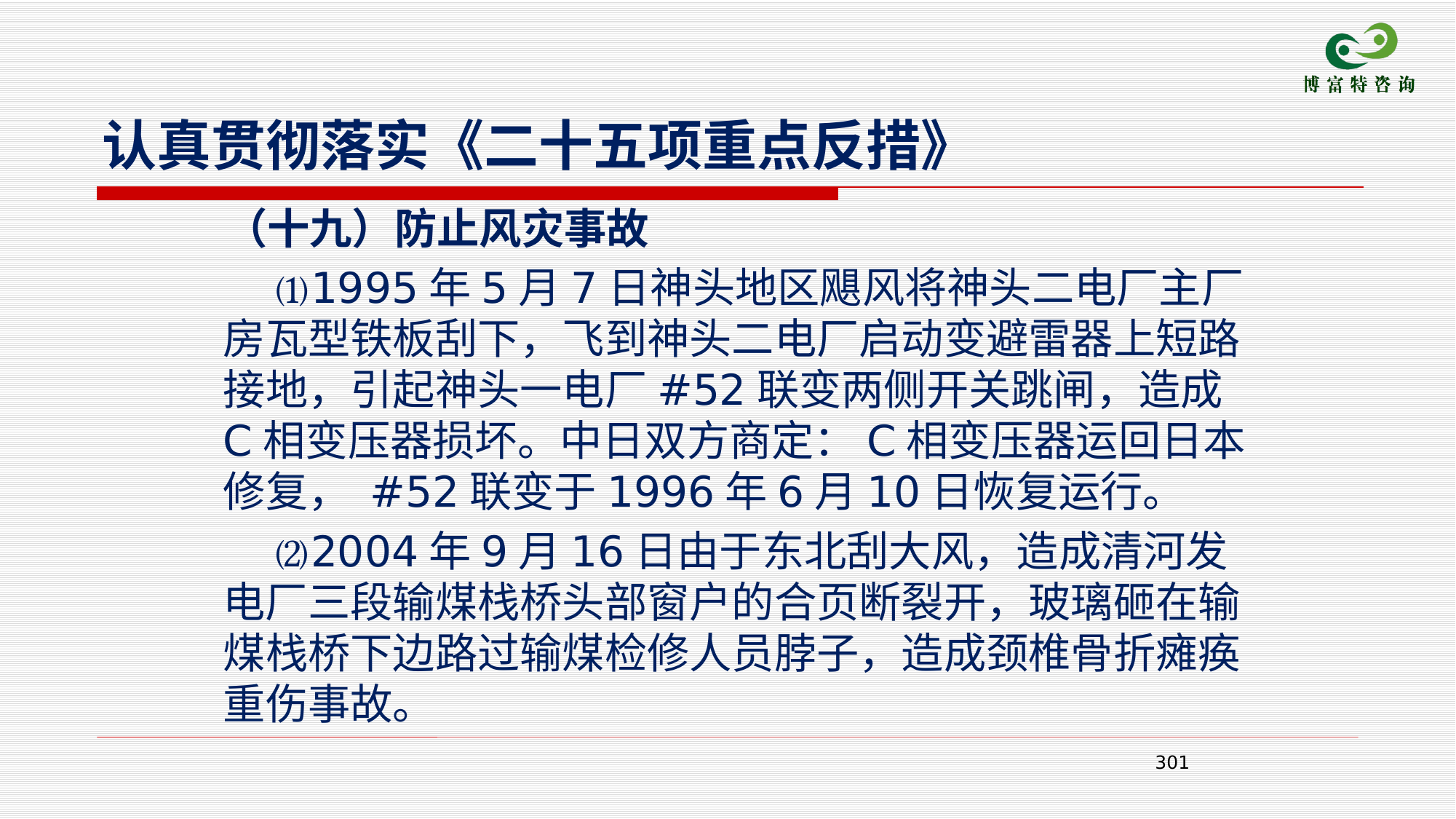

认真贯彻落实《二十五项重点反措》
      （十九）防止风灾事故
        ⑴1995年5月7日神头地区飓风将神头二电厂主厂房瓦型铁板刮下，飞到神头二电厂启动变避雷器上短路接地，引起神头一电厂#52联变两侧开关跳闸，造成C相变压器损坏。中日双方商定：C相变压器运回日本修复， #52联变于1996年6月10日恢复运行。
        ⑵2004年9月16日由于东北刮大风，造成清河发电厂三段输煤栈桥头部窗户的合页断裂开，玻璃砸在输煤栈桥下边路过输煤检修人员脖子，造成颈椎骨折瘫痪重伤事故。

301